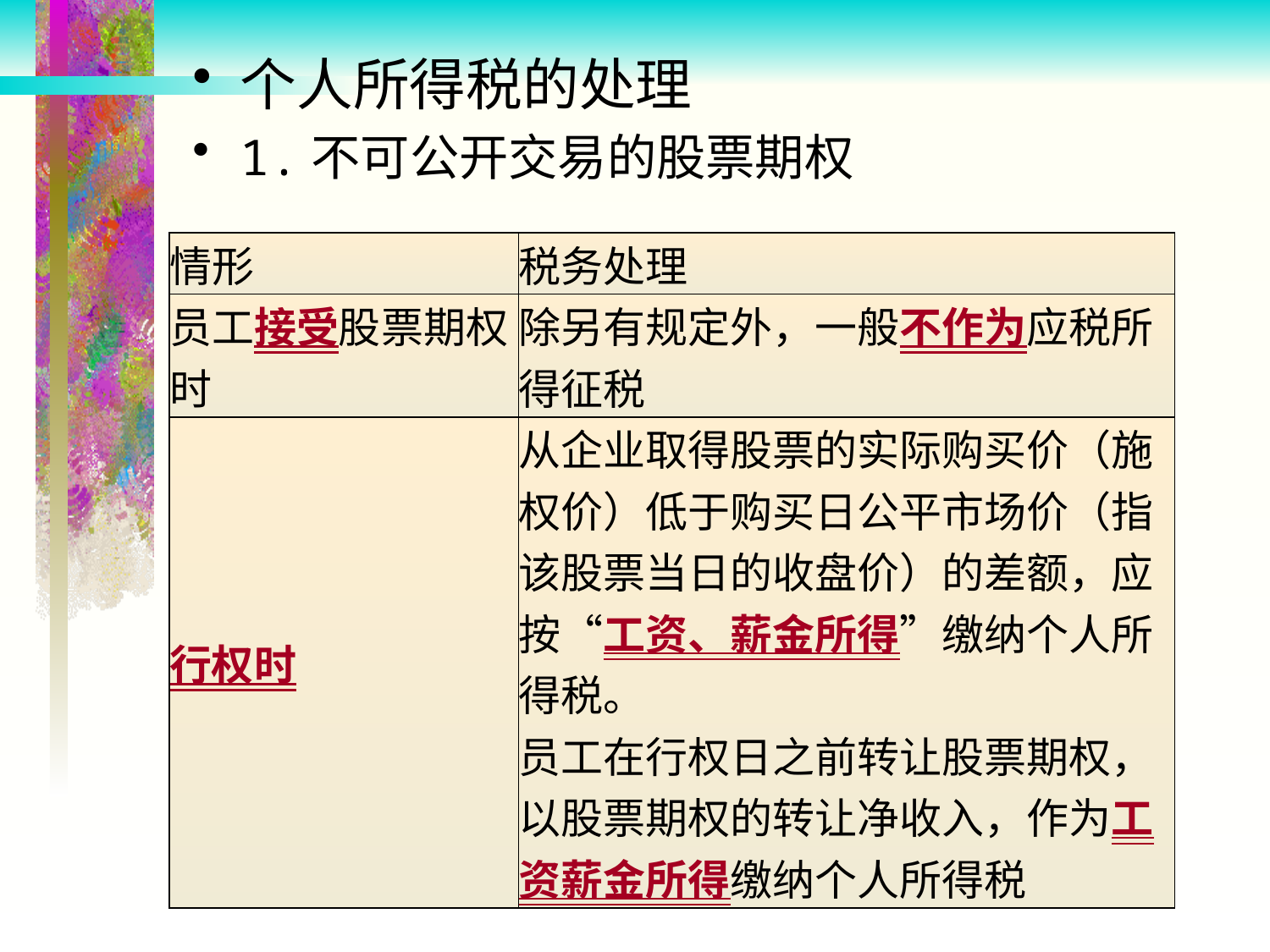

个人所得税的处理
1.不可公开交易的股票期权
| 情形 | 税务处理 |
| --- | --- |
| 员工接受股票期权时 | 除另有规定外，一般不作为应税所得征税 |
| 行权时 | 从企业取得股票的实际购买价（施权价）低于购买日公平市场价（指该股票当日的收盘价）的差额，应按“工资、薪金所得”缴纳个人所得税。 员工在行权日之前转让股票期权，以股票期权的转让净收入，作为工资薪金所得缴纳个人所得税 |